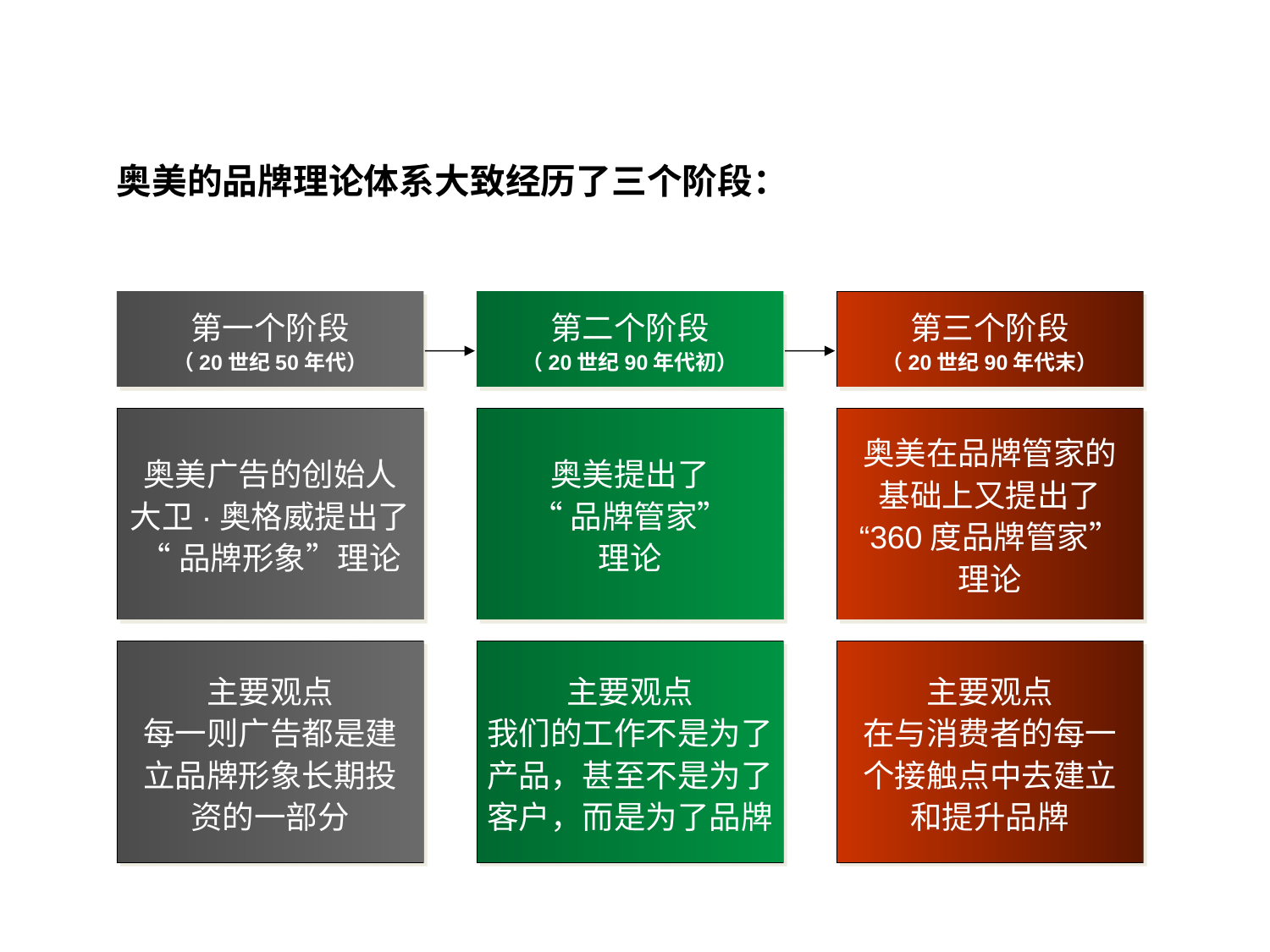

奥美的品牌理论体系大致经历了三个阶段：
第一个阶段
（20世纪50年代）
第二个阶段
（20世纪90年代初）

第三个阶段
（20世纪90年代末）

奥美广告的创始人
大卫·奥格威提出了
“品牌形象”理论

奥美提出了
“品牌管家”
理论

奥美在品牌管家的
基础上又提出了
“360度品牌管家”
理论

主要观点
每一则广告都是建
立品牌形象长期投
资的一部分

主要观点
我们的工作不是为了
产品，甚至不是为了
客户，而是为了品牌

主要观点
在与消费者的每一
个接触点中去建立
和提升品牌